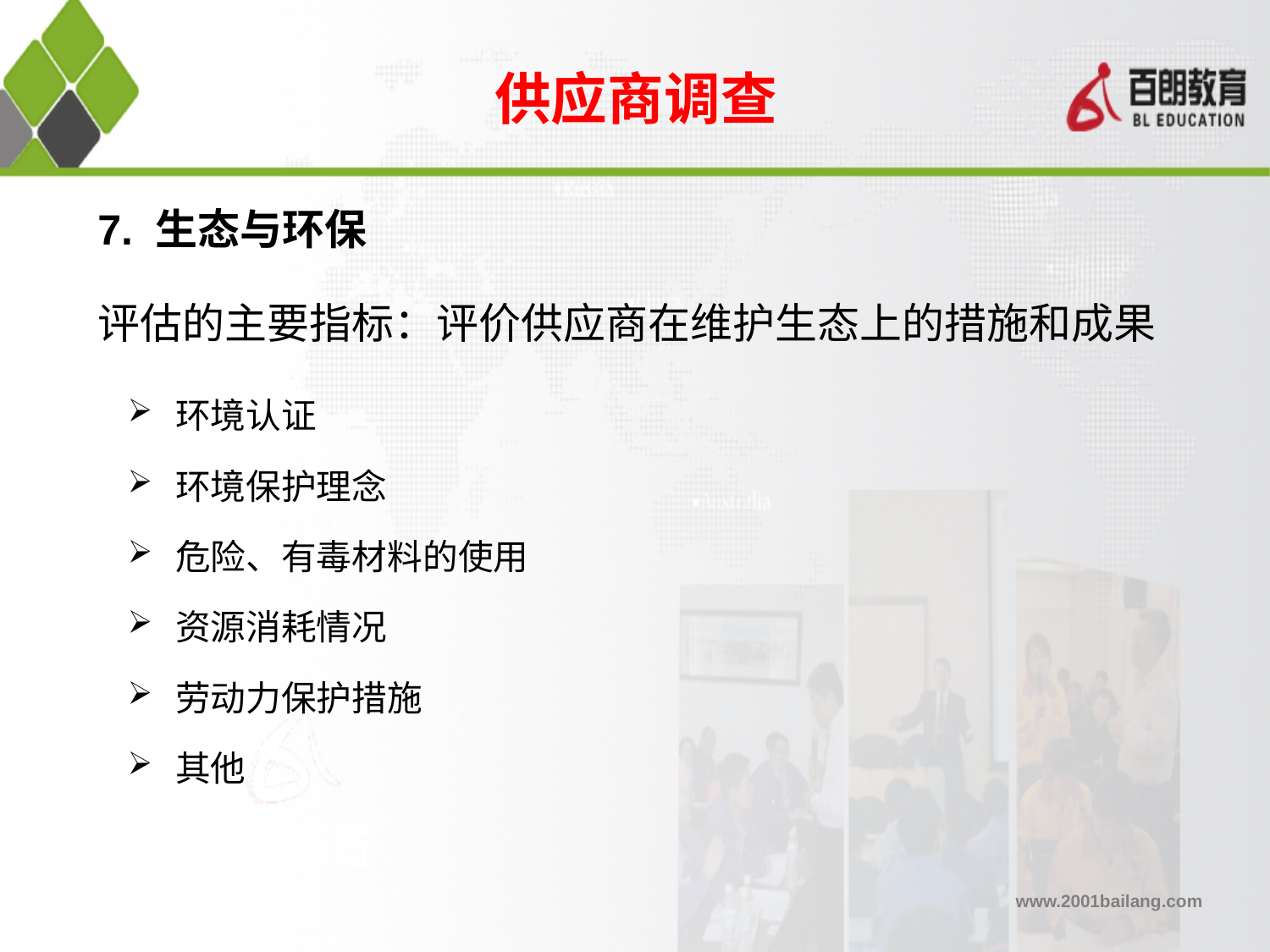

供应商调查
# 7. 生态与环保
评估的主要指标：评价供应商在维护生态上的措施和成果
环境认证
环境保护理念
危险、有毒材料的使用
资源消耗情况
劳动力保护措施
其他